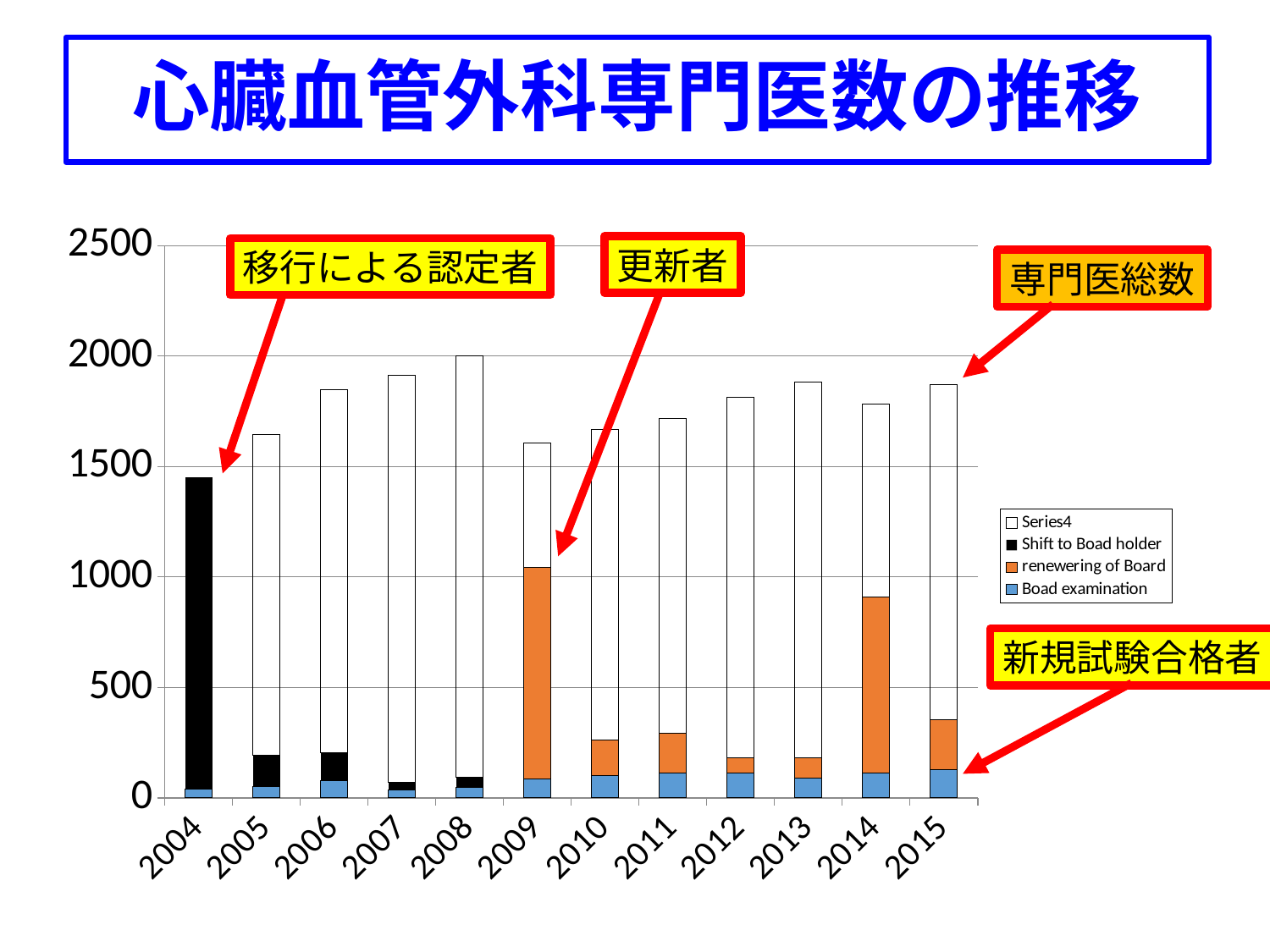

# 心臓血管外科専門医数の推移

### Chart

| Category | Boad examination | renewering of Board | Shift to Boad holder |  |
|---|---|---|---|---|
| 2004 | 39.0 | 0.0 | 1414.0 | 0.0 |
| 2005 | 53.0 | 0.0 | 141.0 | 1449.0 |
| 2006 | 79.0 | 0.0 | 127.0 | 1642.0 |
| 2007 | 37.0 | 0.0 | 35.0 | 1839.0 |
| 2008 | 46.0 | 0.0 | 47.0 | 1909.0 |
| 2009 | 85.0 | 960.0 | 0.0 | 560.0 |
| 2010 | 100.0 | 163.0 | 0.0 | 1405.0 |
| 2011 | 114.0 | 179.0 | 0.0 | 1423.0 |
| 2012 | 114.0 | 66.0 | 0.0 | 1634.0 |
| 2013 | 91.0 | 89.0 | 0.0 | 1701.0 |
| 2014 | 113.0 | 797.0 | 0.0 | 874.0 |
| 2015 | 130.0 | 223.0 | 0.0 | 1519.0 |
更新者
移行による認定者
専門医総数
新規試験合格者